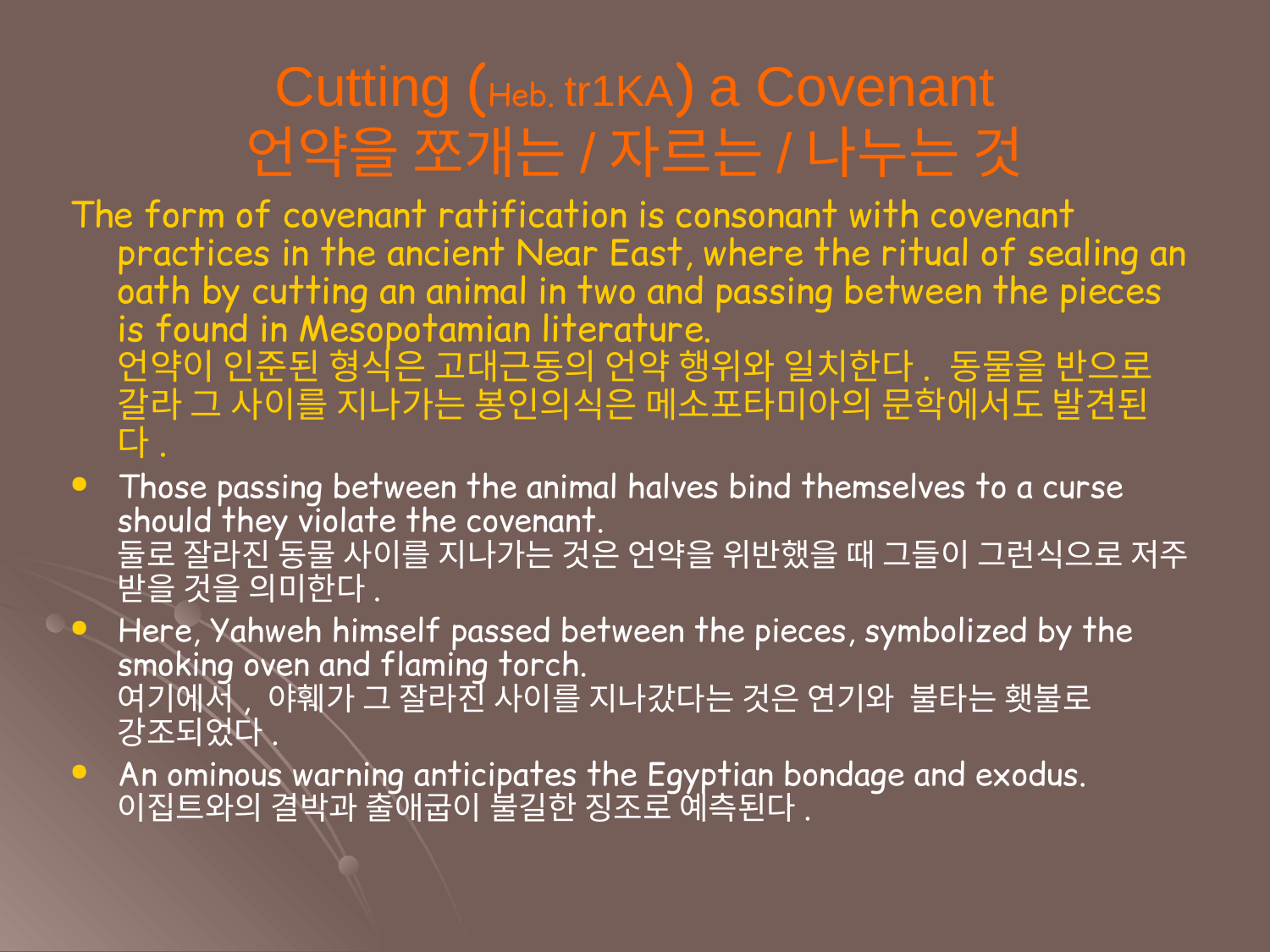

Cutting (Heb. tr1KA) a Covenant
언약을 쪼개는/자르는/나누는 것
The form of covenant ratification is consonant with covenant practices in the ancient Near East, where the ritual of sealing an oath by cutting an animal in two and passing between the pieces is found in Mesopotamian literature.
언약이 인준된 형식은 고대근동의 언약 행위와 일치한다. 동물을 반으로 갈라 그 사이를 지나가는 봉인의식은 메소포타미아의 문학에서도 발견된다.
Those passing between the animal halves bind themselves to a curse should they violate the covenant.
둘로 잘라진 동물 사이를 지나가는 것은 언약을 위반했을 때 그들이 그런식으로 저주 받을 것을 의미한다.
Here, Yahweh himself passed between the pieces, symbolized by the smoking oven and flaming torch.
여기에서, 야훼가 그 잘라진 사이를 지나갔다는 것은 연기와  불타는 횃불로 강조되었다.
An ominous warning anticipates the Egyptian bondage and exodus.
이집트와의 결박과 출애굽이 불길한 징조로 예측된다.